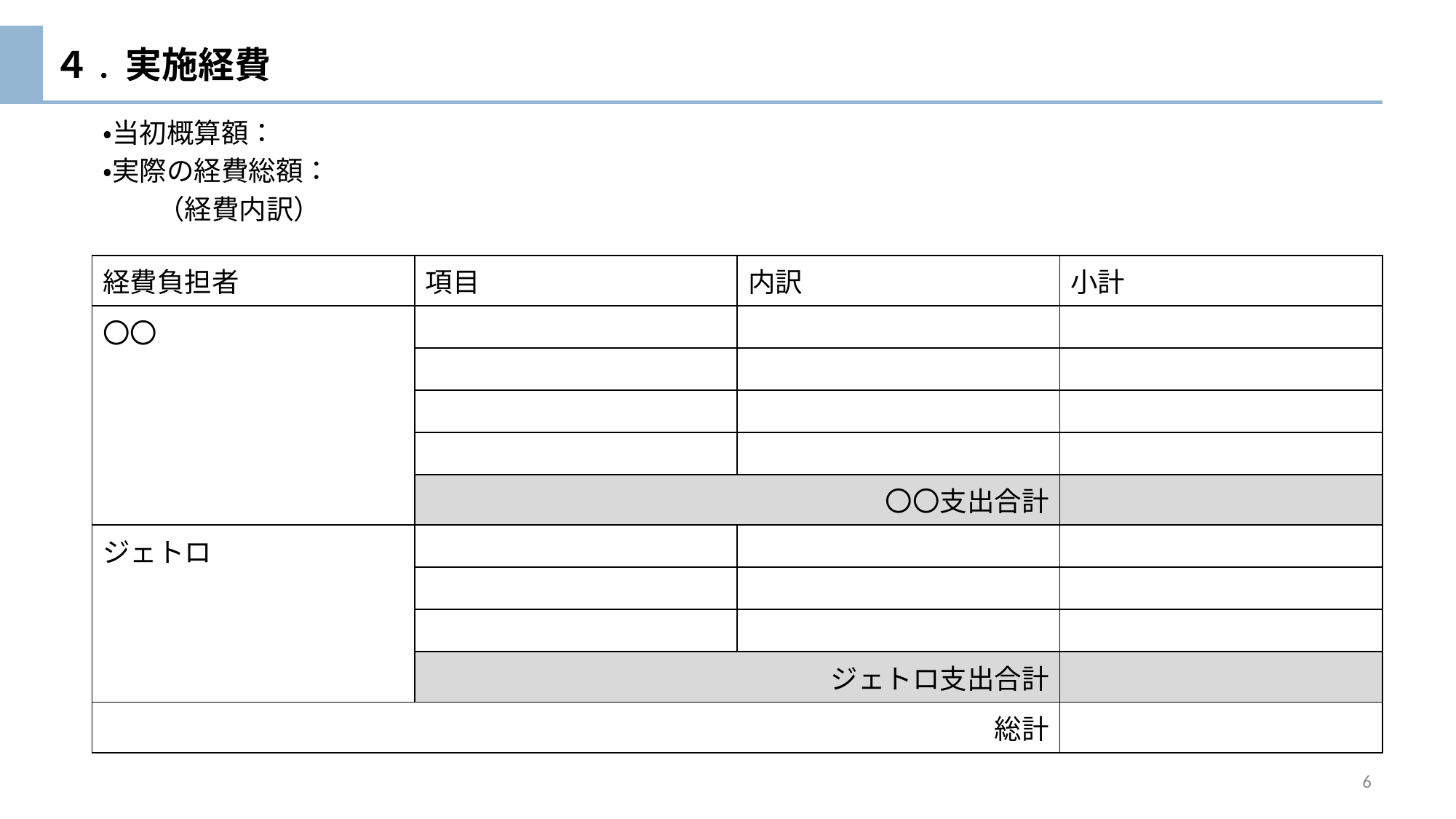

４. 実施経費
・当初概算額：
・実際の経費総額：
　　（経費内訳）
| 経費負担者 | 項目 | 内訳 | 小計 |
| --- | --- | --- | --- |
| 〇〇 |  |  |  |
|  |  |  |  |
|  |  |  |  |
|  |  |  |  |
|  | 〇〇支出合計 |  |  |
| ジェトロ |  |  |  |
|  |  |  |  |
|  |  |  |  |
|  | ジェトロ支出合計 |  |  |
| 総計 |  |  |  |
6